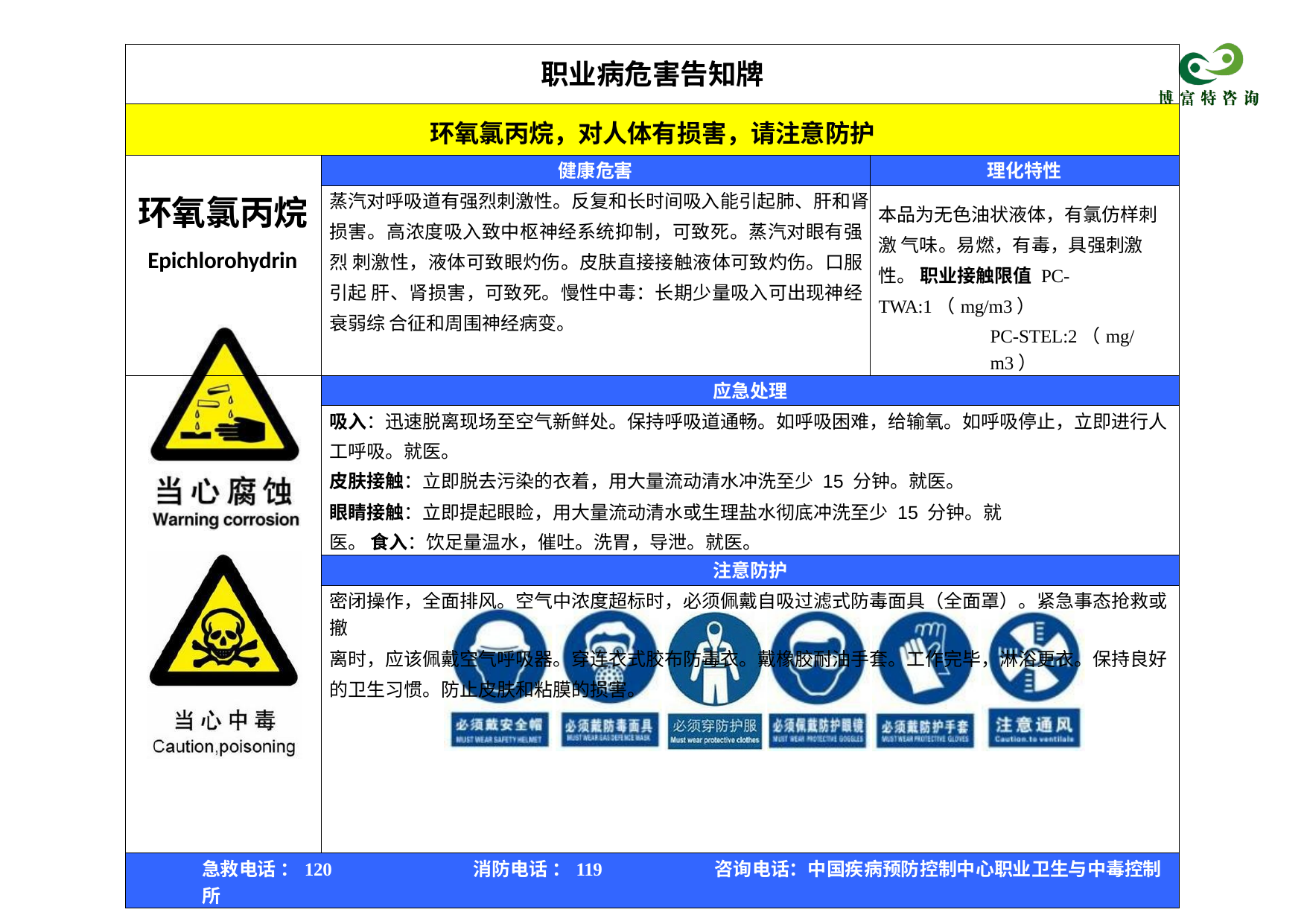

| 职业病危害告知牌 |  |  |
| --- | --- | --- |
| 环氧氯丙烷，对人体有损害，请注意防护 |  |  |
| 环氧氯丙烷 Epichlorohydrin | 健康危害 | 理化特性 |
|  | 蒸汽对呼吸道有强烈刺激性。反复和长时间吸入能引起肺、肝和肾 损害。高浓度吸入致中枢神经系统抑制，可致死。蒸汽对眼有强烈 刺激性，液体可致眼灼伤。皮肤直接接触液体可致灼伤。口服引起 肝、肾损害，可致死。慢性中毒：长期少量吸入可出现神经衰弱综 合征和周围神经病变。 | 本品为无色油状液体，有氯仿样刺激 气味。易燃，有毒，具强刺激性。 职业接触限值 PC-TWA:1（mg/m3） PC-STEL:2（mg/m3） |
|  | 应急处理 |  |
|  | 吸入：迅速脱离现场至空气新鲜处。保持呼吸道通畅。如呼吸困难，给输氧。如呼吸停止，立即进行人 工呼吸。就医。 皮肤接触：立即脱去污染的衣着，用大量流动清水冲洗至少 15 分钟。就医。 眼睛接触：立即提起眼睑，用大量流动清水或生理盐水彻底冲洗至少 15 分钟。就医。 食入：饮足量温水，催吐。洗胃，导泄。就医。 |  |
|  | 注意防护 |  |
|  | 密闭操作，全面排风。空气中浓度超标时，必须佩戴自吸过滤式防毒面具（全面罩）。紧急事态抢救或撤 离时，应该佩戴空气呼吸器。穿连衣式胶布防毒衣。戴橡胶耐油手套。工作完毕，淋浴更衣。保持良好 的卫生习惯。防止皮肤和粘膜的损害。 |  |
| 急救电话 ：120 消防电话 ：119 咨询电话：中国疾病预防控制中心职业卫生与中毒控制所 |  |  |